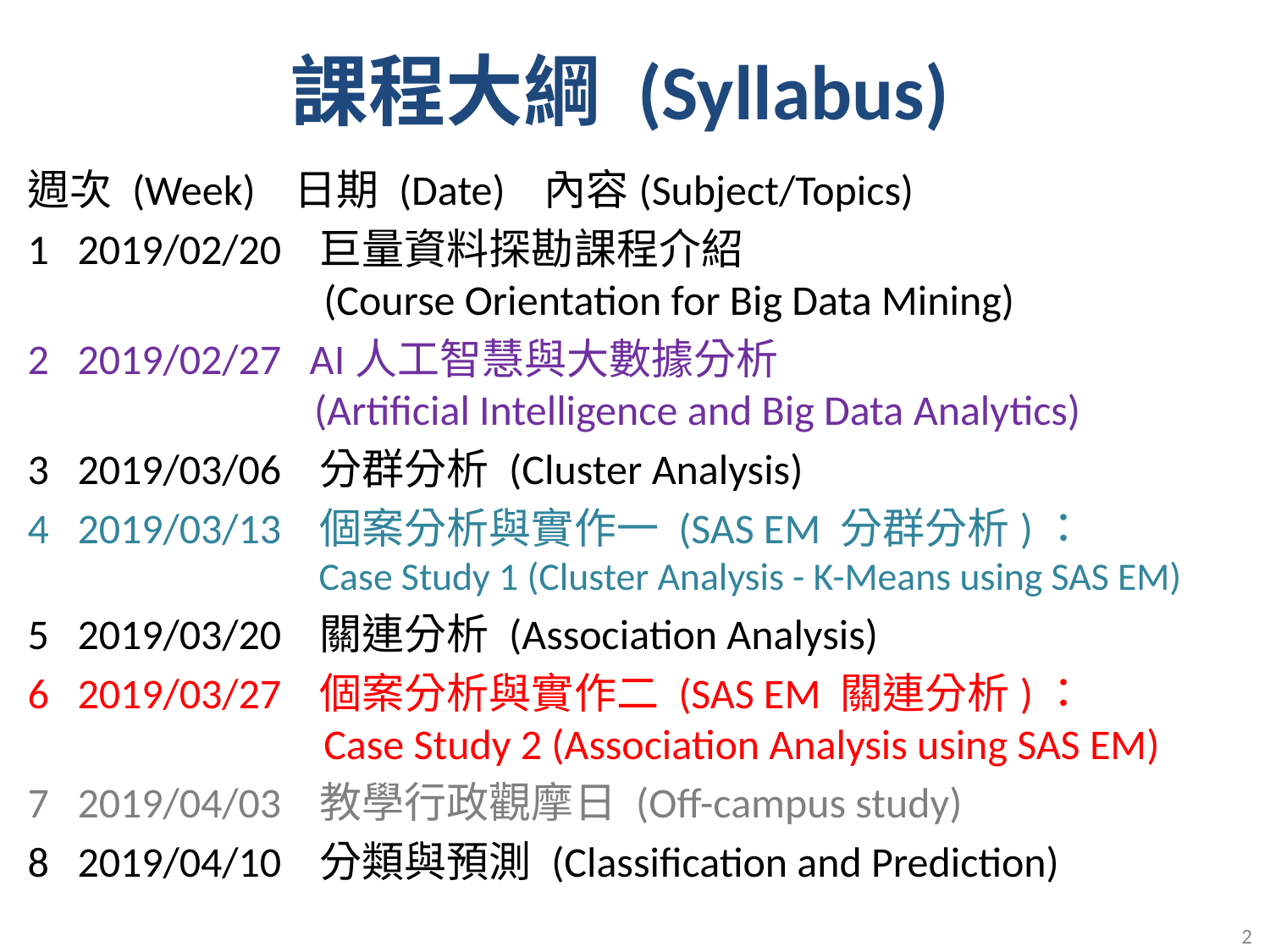

課程大綱 (Syllabus)
週次 (Week)   日期 (Date)   內容(Subject/Topics)
1   2019/02/20   巨量資料探勘課程介紹
                         (Course Orientation for Big Data Mining)
2   2019/02/27   AI人工智慧與大數據分析
                        (Artificial Intelligence and Big Data Analytics)
3   2019/03/06   分群分析 (Cluster Analysis)
4   2019/03/13   個案分析與實作一 (SAS EM 分群分析)：
                           Case Study 1 (Cluster Analysis - K-Means using SAS EM)
5   2019/03/20   關連分析 (Association Analysis)
6   2019/03/27   個案分析與實作二 (SAS EM 關連分析)：
                         Case Study 2 (Association Analysis using SAS EM)
7   2019/04/03   教學行政觀摩日 (Off-campus study)
8   2019/04/10   分類與預測 (Classification and Prediction)

2